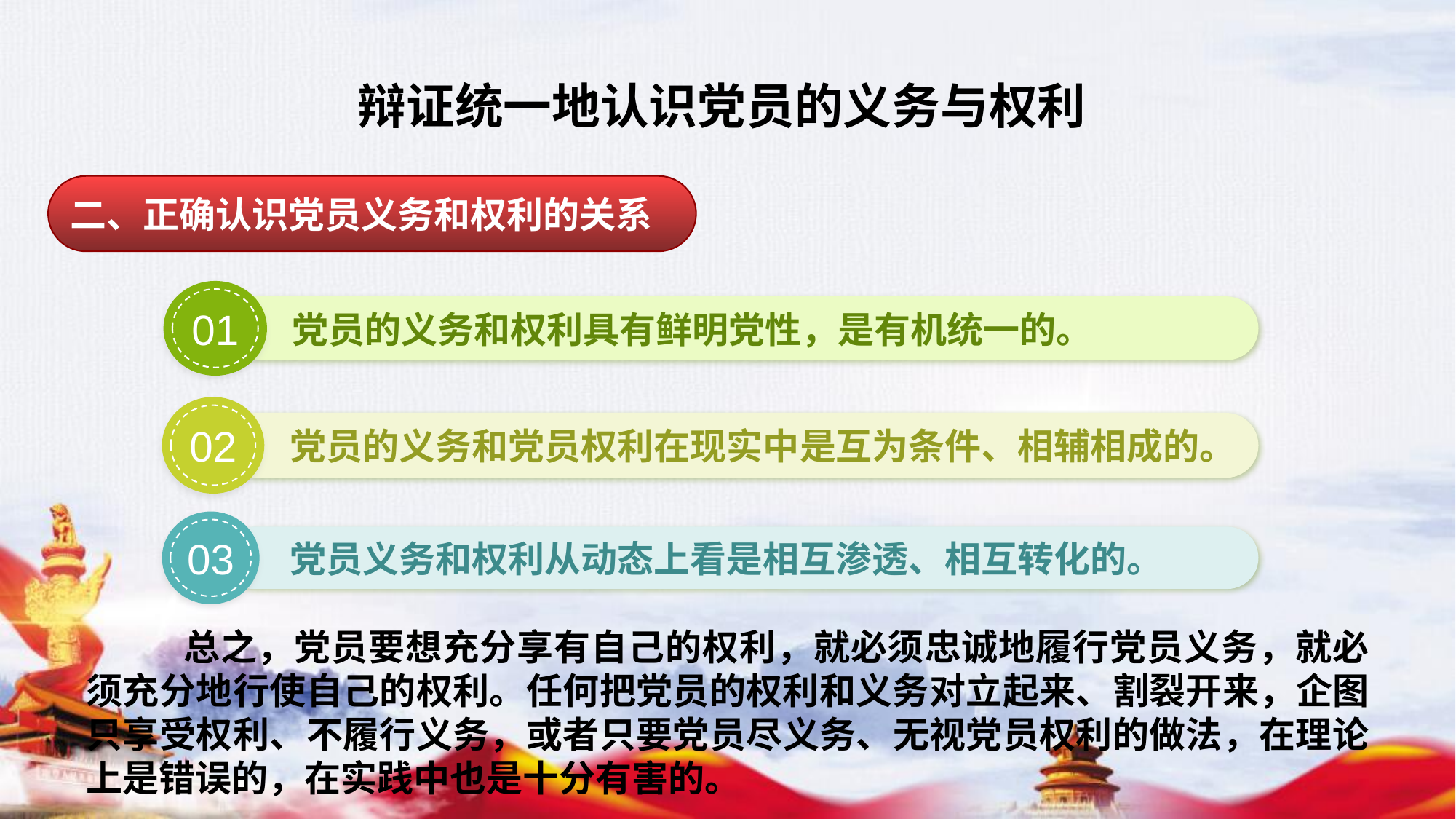

辩证统一地认识党员的义务与权利
二、正确认识党员义务和权利的关系

01
党员的义务和权利具有鲜明党性，是有机统一的。

02
党员的义务和党员权利在现实中是互为条件、相辅相成的。

03
党员义务和权利从动态上看是相互渗透、相互转化的。
             总之，党员要想充分享有自己的权利，就必须忠诚地履行党员义务，就必须充分地行使自己的权利。任何把党员的权利和义务对立起来、割裂开来，企图只享受权利、不履行义务，或者只要党员尽义务、无视党员权利的做法，在理论上是错误的，在实践中也是十分有害的。